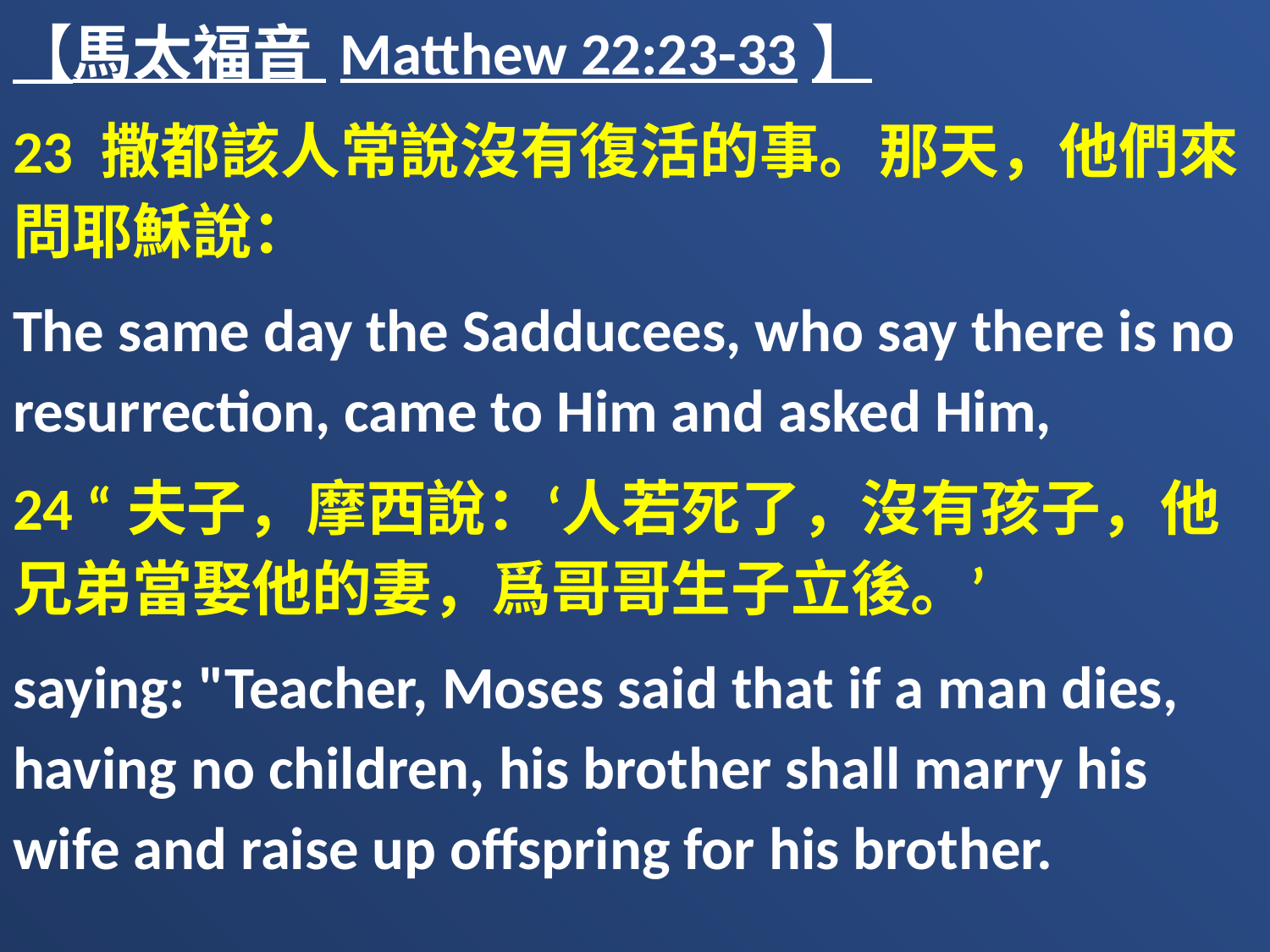

【馬太福音 Matthew 22:23-33】
23 撒都該人常說沒有復活的事。那天，他們來問耶穌說：
The same day the Sadducees, who say there is no resurrection, came to Him and asked Him,
24 “夫子，摩西說：‘人若死了，沒有孩子，他兄弟當娶他的妻，爲哥哥生子立後。’
saying: "Teacher, Moses said that if a man dies, having no children, his brother shall marry his wife and raise up offspring for his brother.